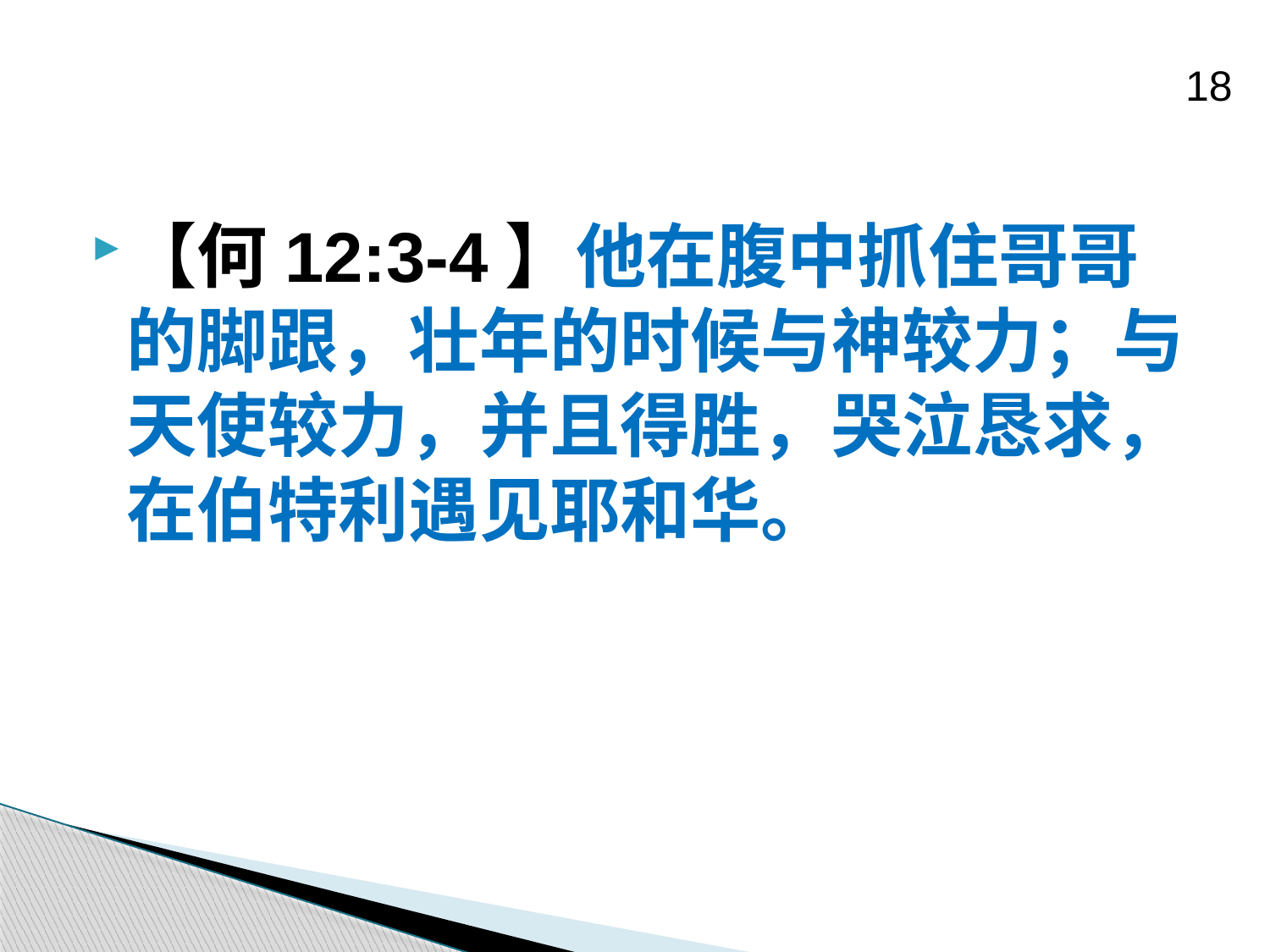

18
#
【何12:3-4】他在腹中抓住哥哥的脚跟，壮年的时候与神较力；与天使较力，并且得胜，哭泣恳求，在伯特利遇见耶和华。